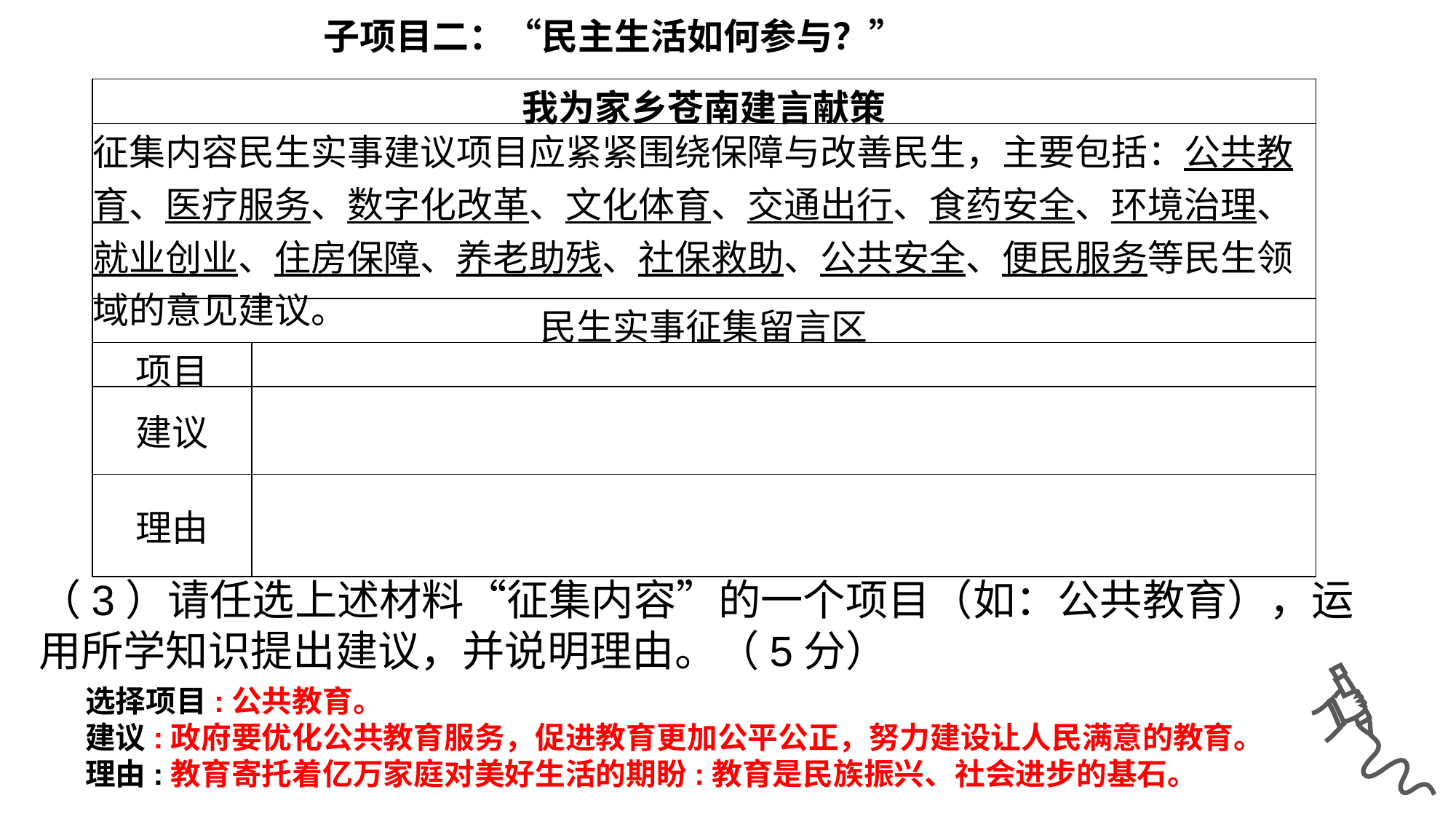

子项目二：“民主生活如何参与？”
| 我为家乡苍南建言献策 |  |
| --- | --- |
| 征集内容民生实事建议项目应紧紧围绕保障与改善民生，主要包括：公共教育、医疗服务、数字化改革、文化体育、交通出行、食药安全、环境治理、就业创业、住房保障、养老助残、社保救助、公共安全、便民服务等民生领域的意见建议。 |  |
| 民生实事征集留言区 |  |
| 项目 |  |
| 建议 |  |
| 理由 |  |

（3）请任选上述材料“征集内容”的一个项目（如：公共教育），运用所学知识提出建议，并说明理由。（5分）
选择项目:公共教育。
建议:政府要优化公共教育服务，促进教育更加公平公正，努力建设让人民满意的教育。
理由:教育寄托着亿万家庭对美好生活的期盼:教育是民族振兴、社会进步的基石。